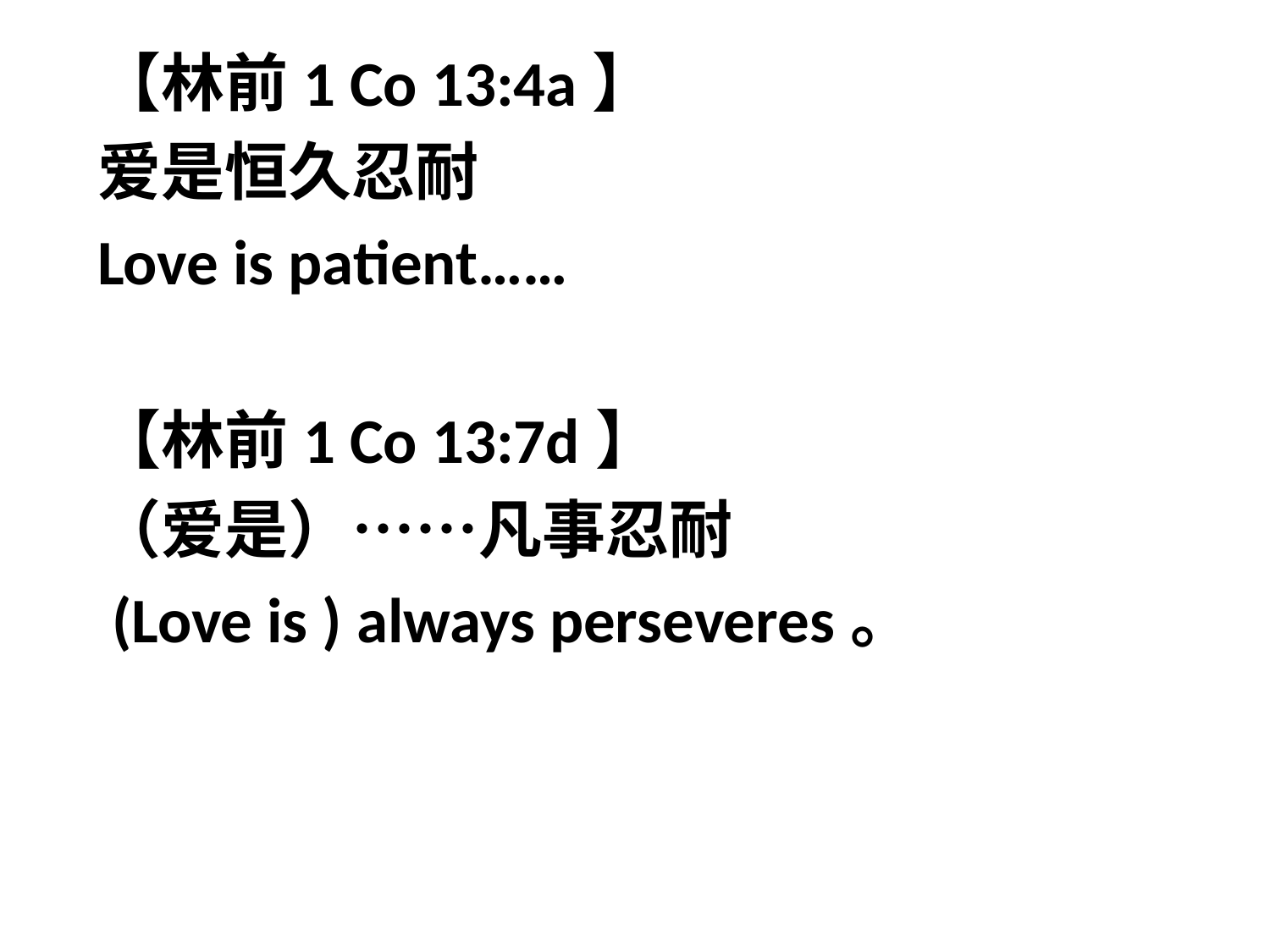

【林前1 Co 13:4a】
爱是恒久忍耐
Love is patient……

【林前1 Co 13:7d】
（爱是）……凡事忍耐
 (Love is ) always perseveres。